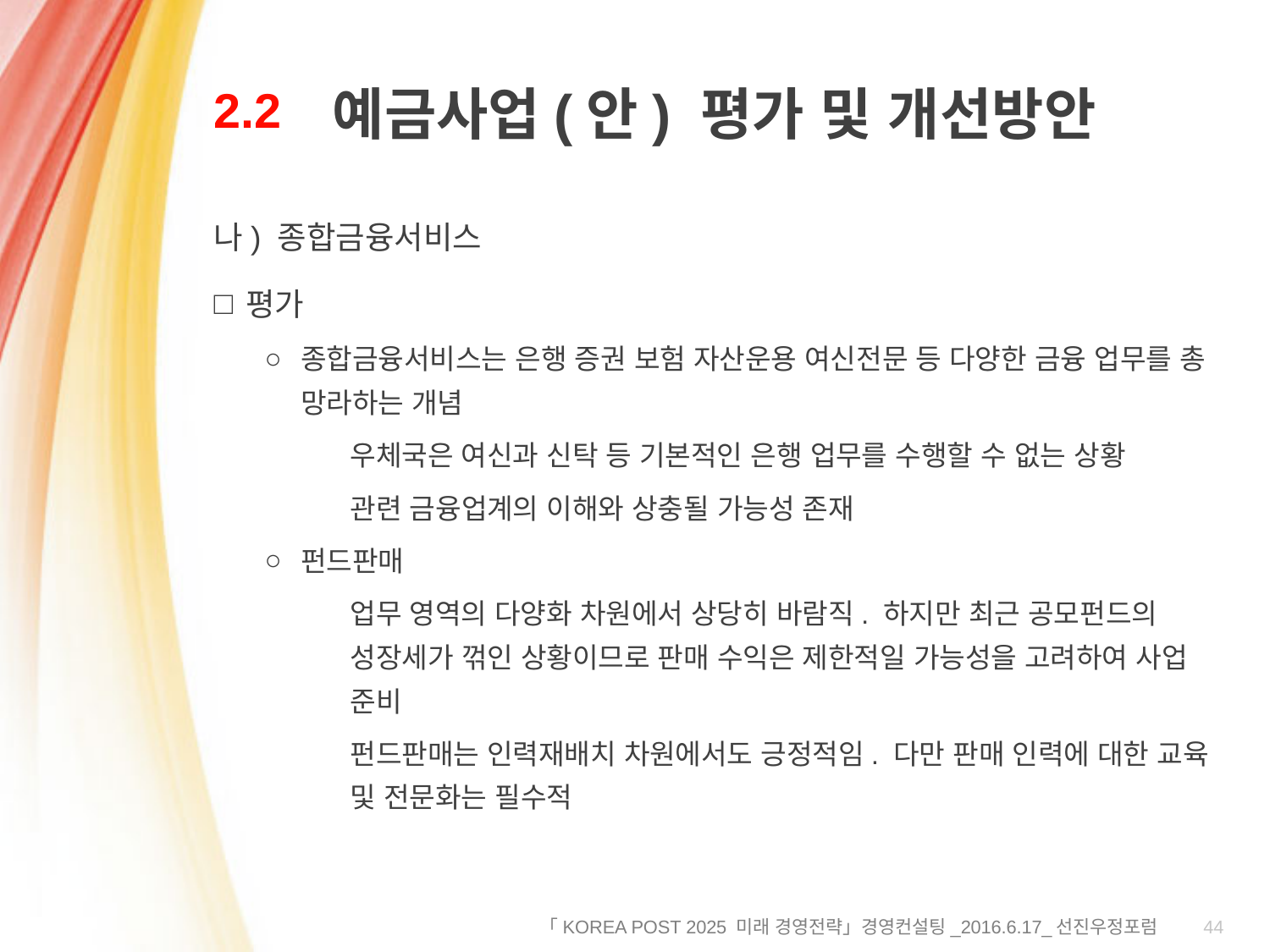

# 2.2
예금사업(안) 평가 및 개선방안
나) 종합금융서비스
평가
종합금융서비스는 은행 증권 보험 자산운용 여신전문 등 다양한 금융 업무를 총 망라하는 개념
우체국은 여신과 신탁 등 기본적인 은행 업무를 수행할 수 없는 상황
관련 금융업계의 이해와 상충될 가능성 존재
펀드판매
업무 영역의 다양화 차원에서 상당히 바람직. 하지만 최근 공모펀드의 성장세가 꺾인 상황이므로 판매 수익은 제한적일 가능성을 고려하여 사업 준비
펀드판매는 인력재배치 차원에서도 긍정적임. 다만 판매 인력에 대한 교육 및 전문화는 필수적
44